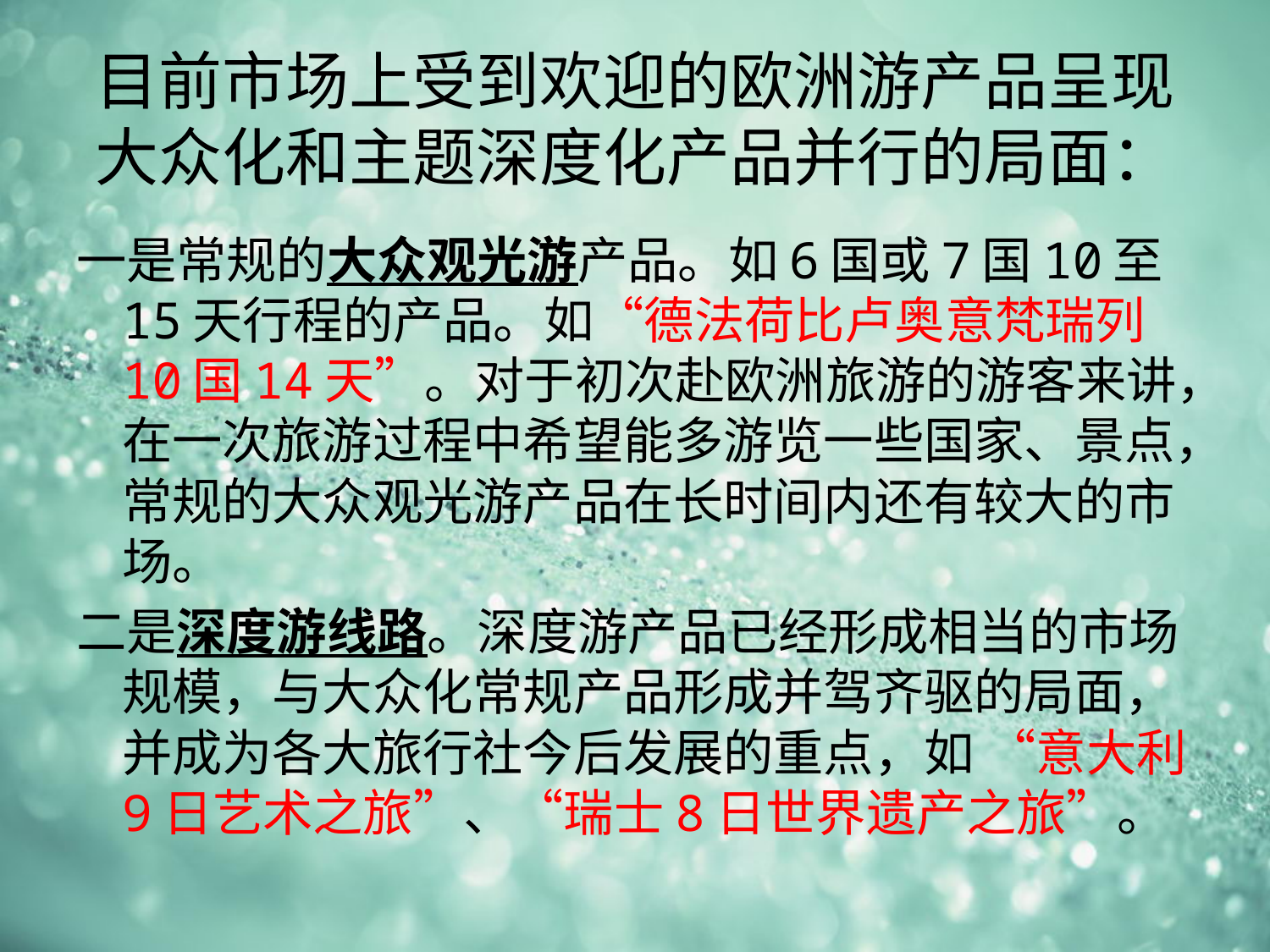

# 目前市场上受到欢迎的欧洲游产品呈现大众化和主题深度化产品并行的局面：
一是常规的大众观光游产品。如6国或7国10至15天行程的产品。如“德法荷比卢奥意梵瑞列10国14天”。对于初次赴欧洲旅游的游客来讲，在一次旅游过程中希望能多游览一些国家、景点，常规的大众观光游产品在长时间内还有较大的市场。
二是深度游线路。深度游产品已经形成相当的市场规模，与大众化常规产品形成并驾齐驱的局面，并成为各大旅行社今后发展的重点，如 “意大利9日艺术之旅”、“瑞士8日世界遗产之旅”。